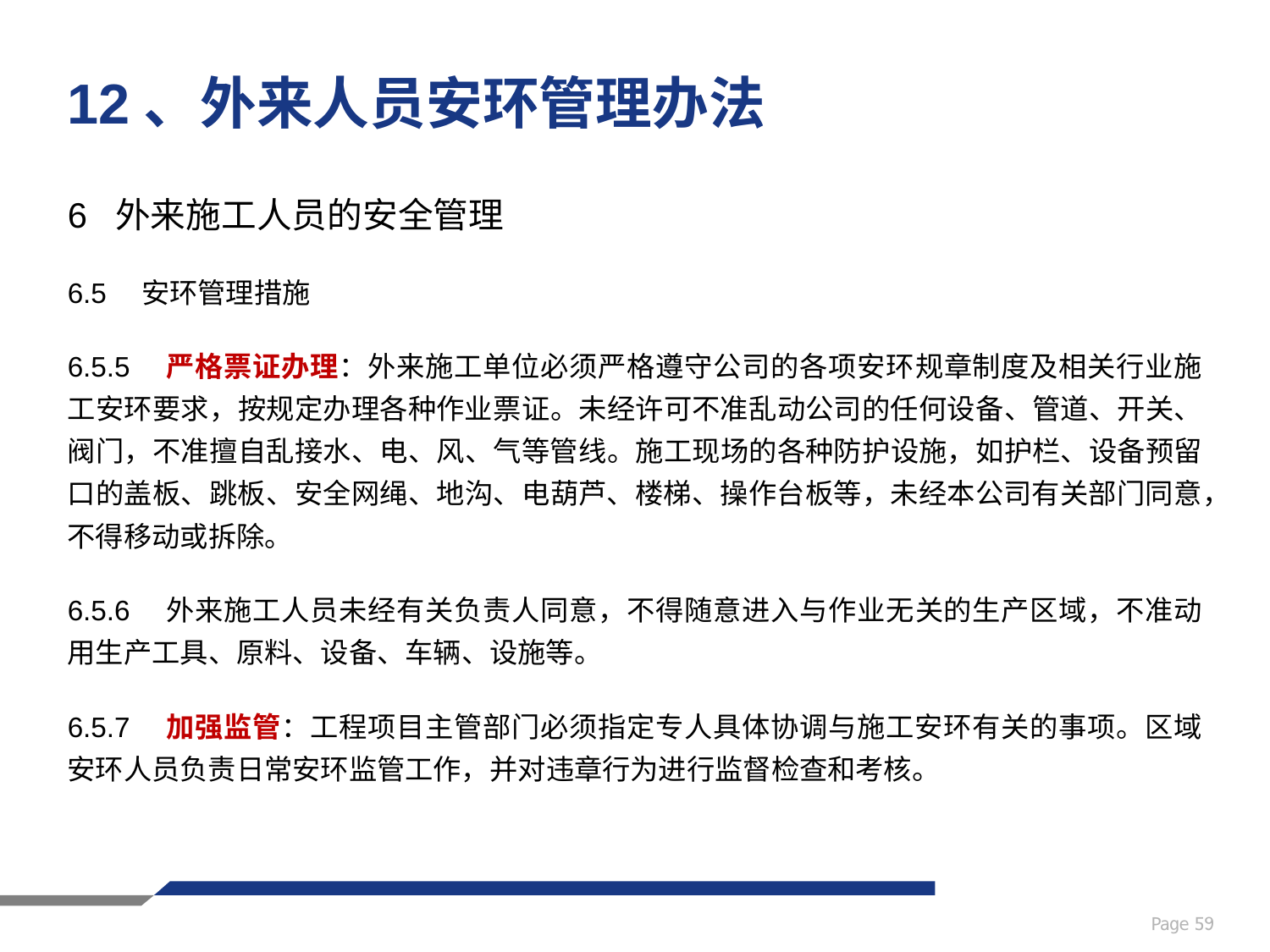

# 12、外来人员安环管理办法
6  外来施工人员的安全管理
6.5　安环管理措施
6.5.5　严格票证办理：外来施工单位必须严格遵守公司的各项安环规章制度及相关行业施工安环要求，按规定办理各种作业票证。未经许可不准乱动公司的任何设备、管道、开关、阀门，不准擅自乱接水、电、风、气等管线。施工现场的各种防护设施，如护栏、设备预留口的盖板、跳板、安全网绳、地沟、电葫芦、楼梯、操作台板等，未经本公司有关部门同意，不得移动或拆除。
6.5.6　外来施工人员未经有关负责人同意，不得随意进入与作业无关的生产区域，不准动用生产工具、原料、设备、车辆、设施等。
6.5.7　加强监管：工程项目主管部门必须指定专人具体协调与施工安环有关的事项。区域安环人员负责日常安环监管工作，并对违章行为进行监督检查和考核。
Page 59